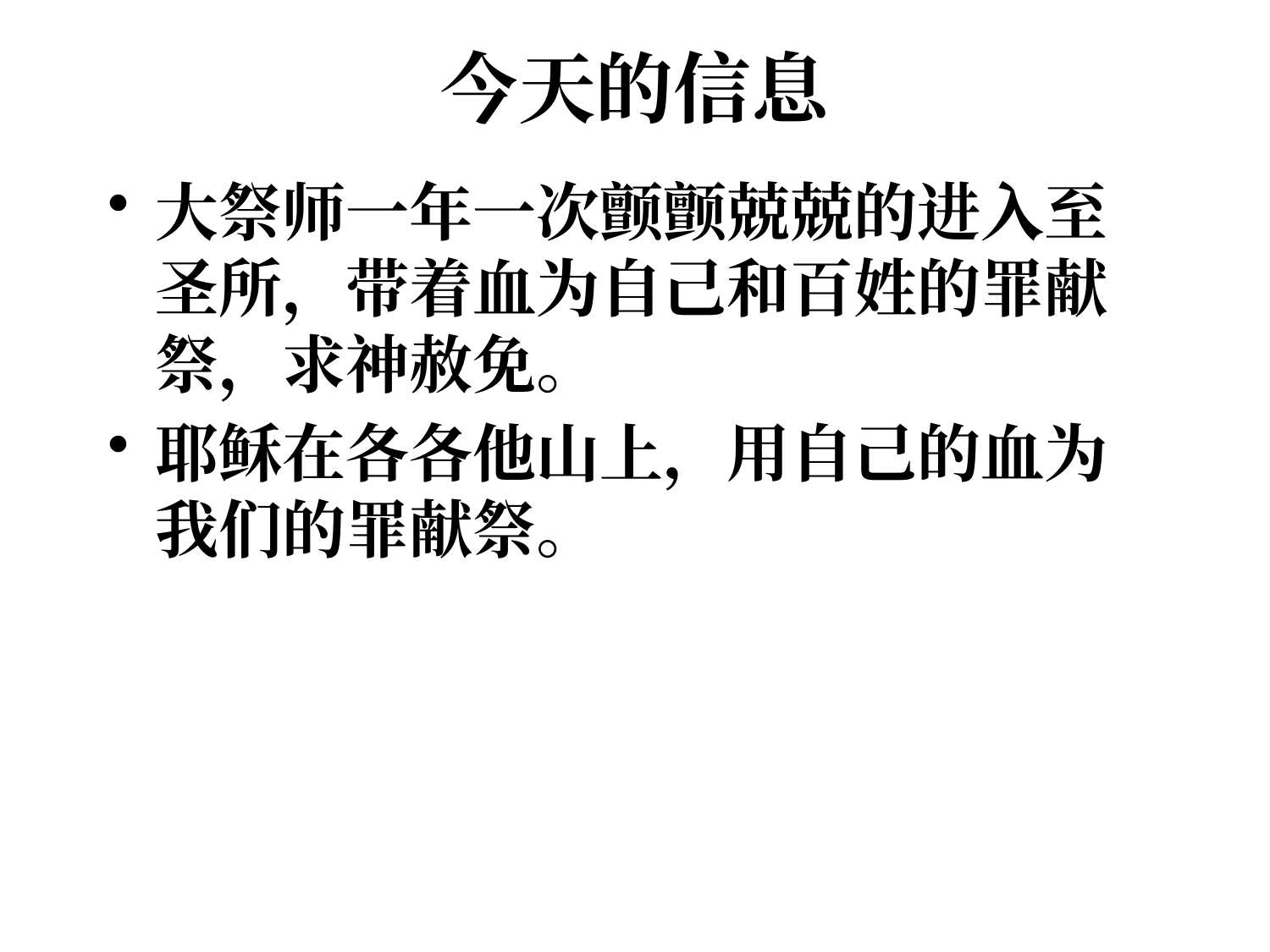

# 今天的信息
大祭师一年一次颤颤兢兢的进入至圣所，带着血为自己和百姓的罪献祭，求神赦免。
耶稣在各各他山上，用自己的血为我们的罪献祭。